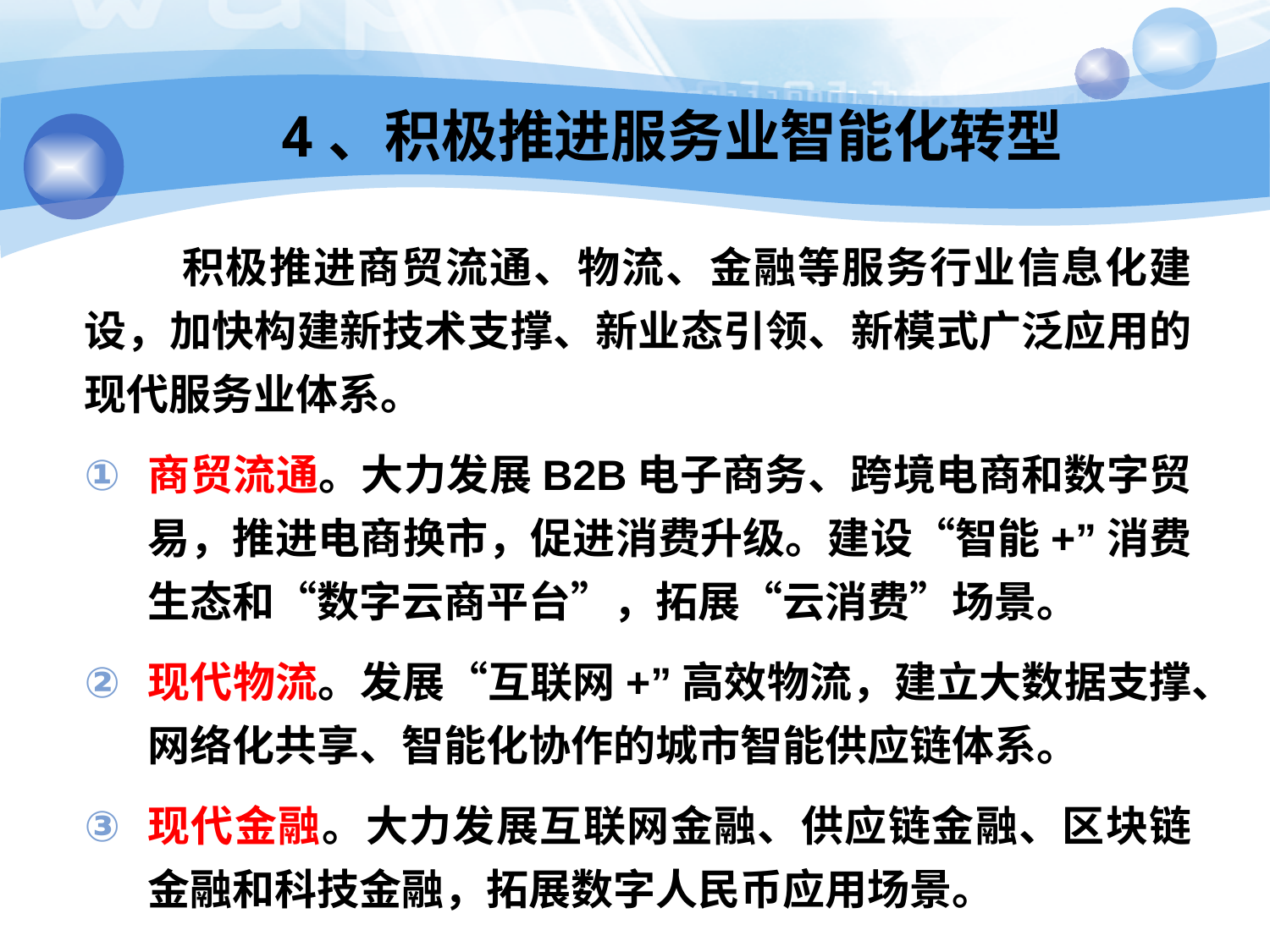

# 4、积极推进服务业智能化转型
  积极推进商贸流通、物流、金融等服务行业信息化建设，加快构建新技术支撑、新业态引领、新模式广泛应用的现代服务业体系。
商贸流通。大力发展B2B电子商务、跨境电商和数字贸易，推进电商换市，促进消费升级。建设“智能+”消费生态和“数字云商平台”，拓展“云消费”场景。
现代物流。发展“互联网+”高效物流，建立大数据支撑、网络化共享、智能化协作的城市智能供应链体系。
现代金融。大力发展互联网金融、供应链金融、区块链金融和科技金融，拓展数字人民币应用场景。